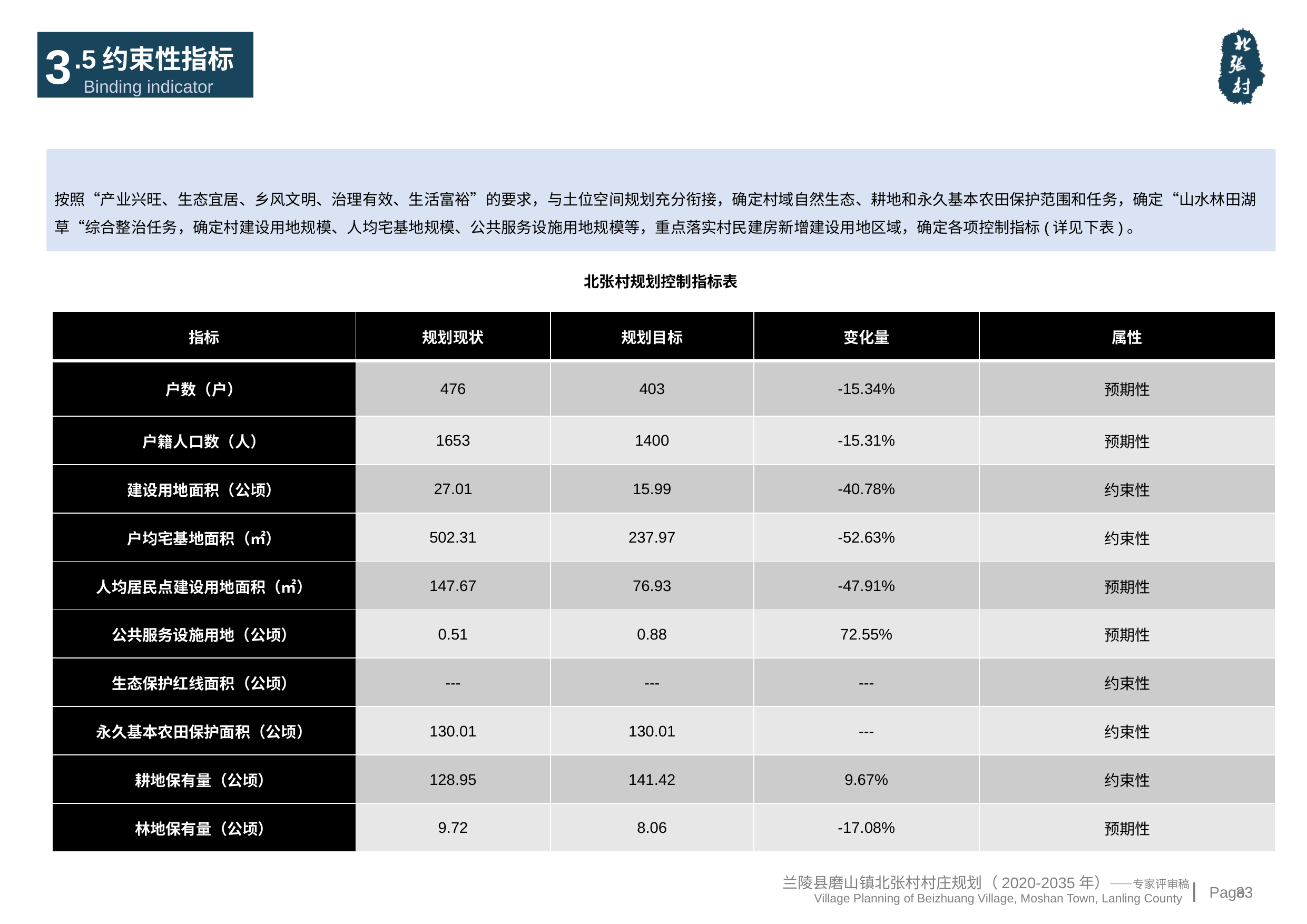

3
.5约束性指标
Binding indicator

按照“产业兴旺、生态宜居、乡风文明、治理有效、生活富裕”的要求，与土位空间规划充分衔接，确定村域自然生态、耕地和永久基本农田保护范围和任务，确定“山水林田湖草“综合整治任务，确定村建设用地规模、人均宅基地规模、公共服务设施用地规模等，重点落实村民建房新增建设用地区域，确定各项控制指标(详见下表)。
北张村规划控制指标表
| 指标 | 规划现状 | 规划目标 | 变化量 | 属性 |
| --- | --- | --- | --- | --- |
| 户数（户） | 476 | 403 | -15.34% | 预期性 |
| 户籍人口数（人） | 1653 | 1400 | -15.31% | 预期性 |
| 建设用地面积（公顷） | 27.01 | 15.99 | -40.78% | 约束性 |
| 户均宅基地面积（㎡） | 502.31 | 237.97 | -52.63% | 约束性 |
| 人均居民点建设用地面积（㎡） | 147.67 | 76.93 | -47.91% | 预期性 |
| 公共服务设施用地（公顷） | 0.51 | 0.88 | 72.55% | 预期性 |
| 生态保护红线面积（公顷） | --- | --- | --- | 约束性 |
| 永久基本农田保护面积（公顷） | 130.01 | 130.01 | --- | 约束性 |
| 耕地保有量（公顷） | 128.95 | 141.42 | 9.67% | 约束性 |
| 林地保有量（公顷） | 9.72 | 8.06 | -17.08% | 预期性 |